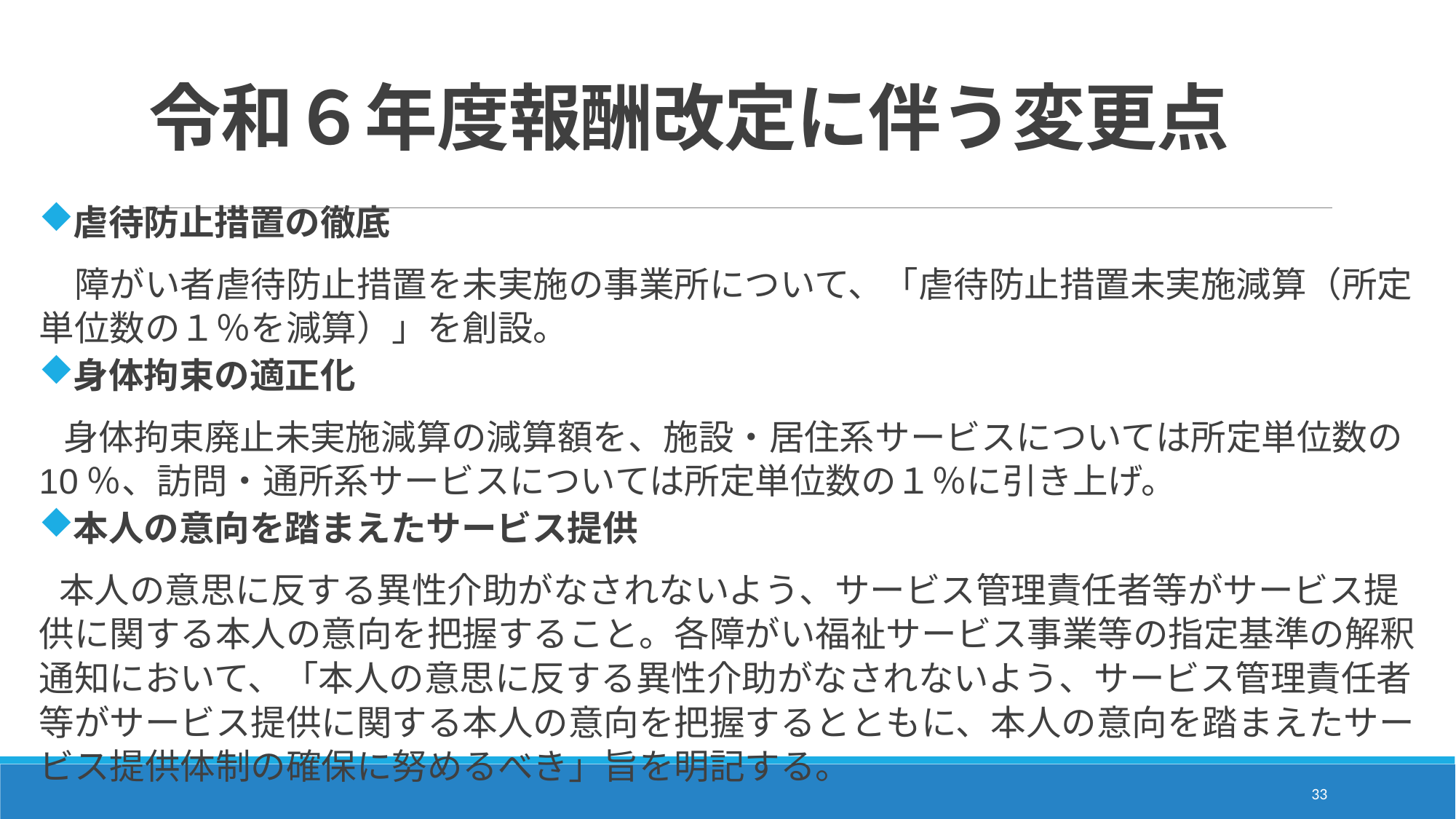

# 令和６年度報酬改定に伴う変更点

虐待防止措置の徹底
　障がい者虐待防止措置を未実施の事業所について、「虐待防止措置未実施減算（所定単位数の１％を減算）」を創設。
身体拘束の適正化
  身体拘束廃止未実施減算の減算額を、施設・居住系サービスについては所定単位数の10％、訪問・通所系サービスについては所定単位数の１％に引き上げ。
本人の意向を踏まえたサービス提供
  本人の意思に反する異性介助がなされないよう、サービス管理責任者等がサービス提供に関する本人の意向を把握すること。各障がい福祉サービス事業等の指定基準の解釈通知において、「本人の意思に反する異性介助がなされないよう、サービス管理責任者等がサービス提供に関する本人の意向を把握するとともに、本人の意向を踏まえたサービス提供体制の確保に努めるべき」旨を明記する。
33